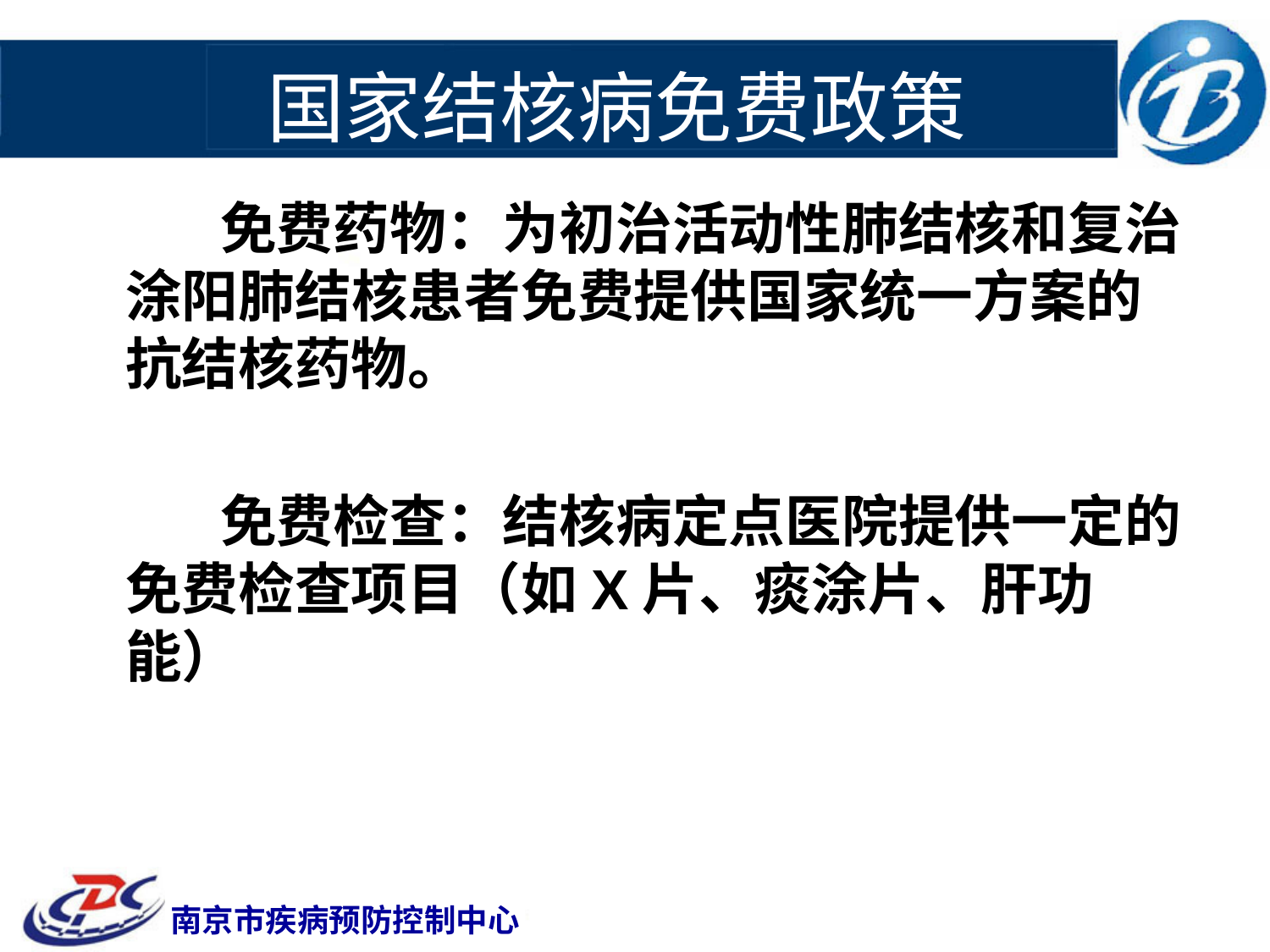

# 国家结核病免费政策
          免费药物：为初治活动性肺结核和复治涂阳肺结核患者免费提供国家统一方案的抗结核药物。

          免费检查：结核病定点医院提供一定的免费检查项目（如X片、痰涂片、肝功能）